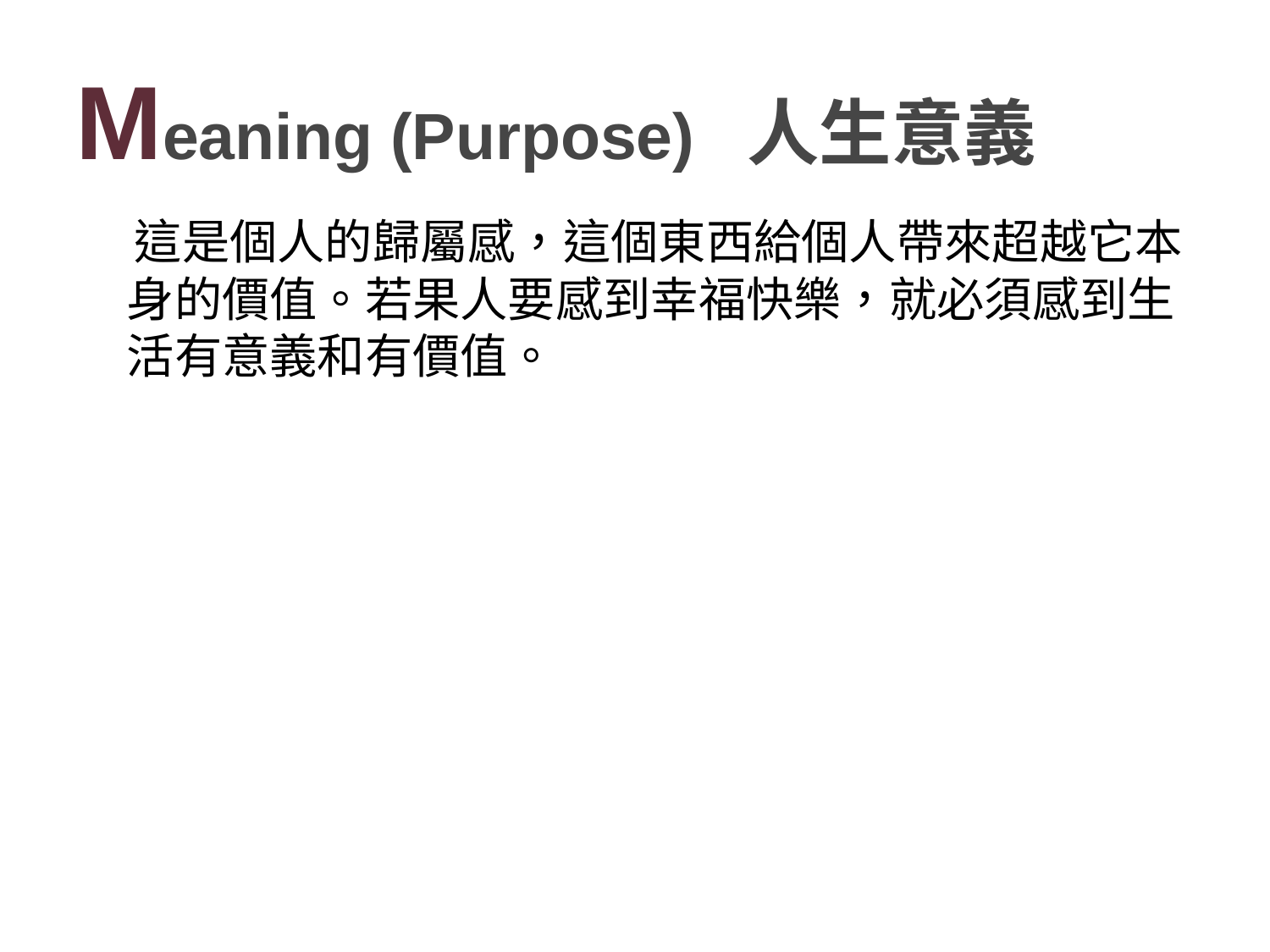

# Meaning (Purpose)  人生意義
   這是個人的歸屬感，這個東西給個人帶來超越它本身的價值。若果人要感到幸福快樂，就必須感到生活有意義和有價值。